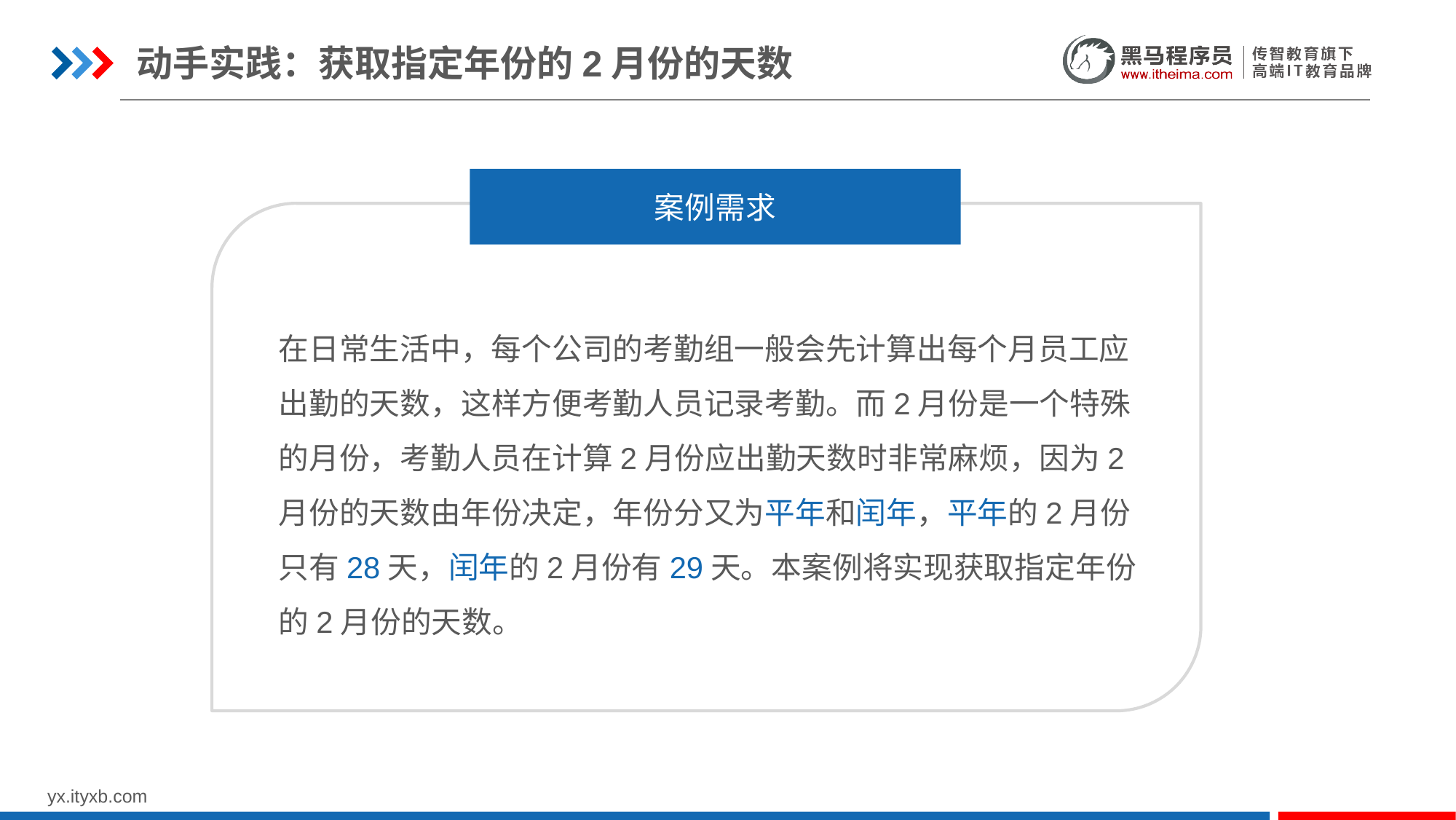

动手实践：获取指定年份的2月份的天数
案例需求

在日常生活中，每个公司的考勤组一般会先计算出每个月员工应出勤的天数，这样方便考勤人员记录考勤。而2月份是一个特殊的月份，考勤人员在计算2月份应出勤天数时非常麻烦，因为2月份的天数由年份决定，年份分又为平年和闰年，平年的2月份只有28天，闰年的2月份有29天。本案例将实现获取指定年份的2月份的天数。